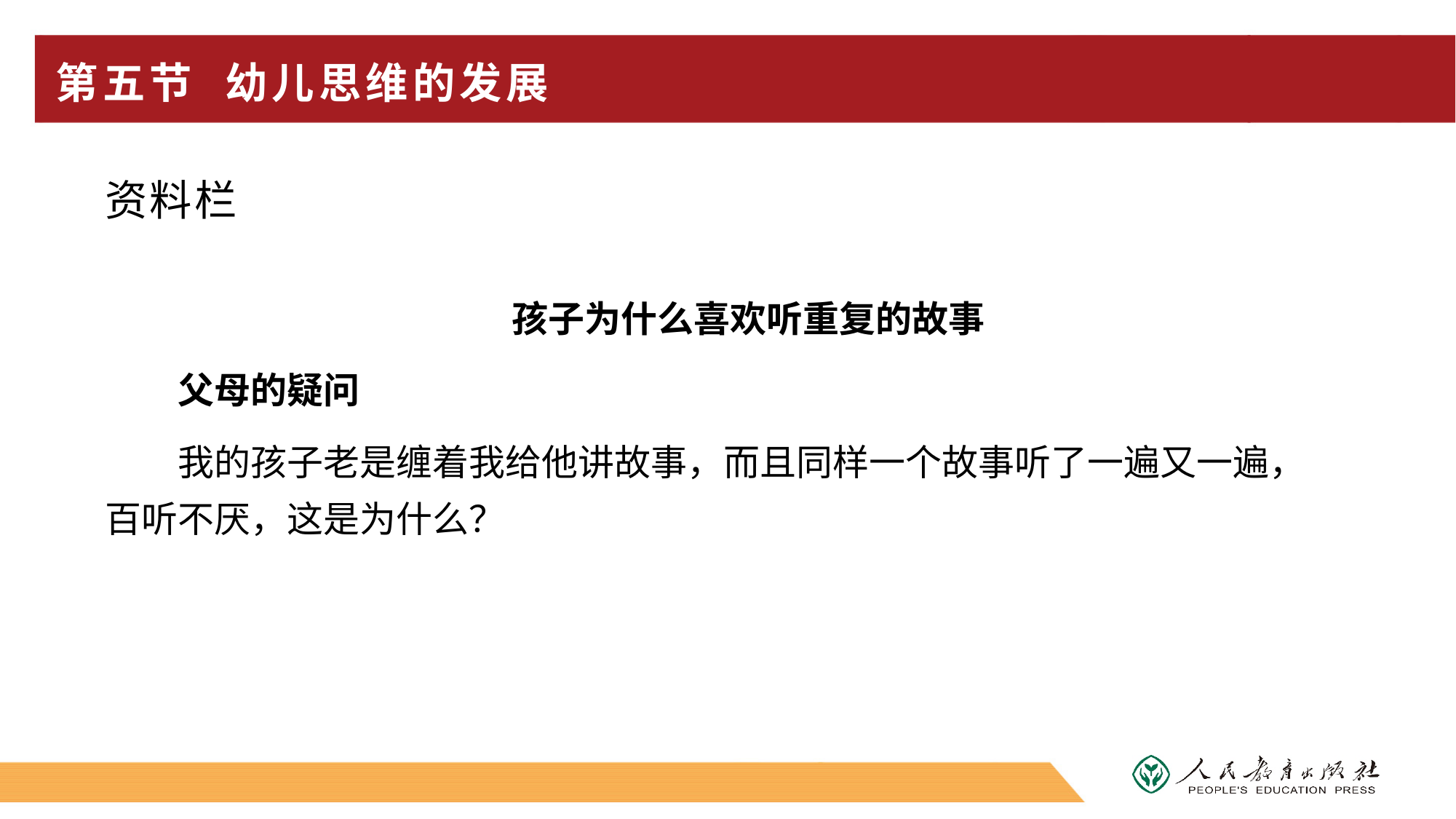

# 第五节  幼儿思维的发展
资料栏
孩子为什么喜欢听重复的故事
父母的疑问
我的孩子老是缠着我给他讲故事，而且同样一个故事听了一遍又一遍，百听不厌，这是为什么？